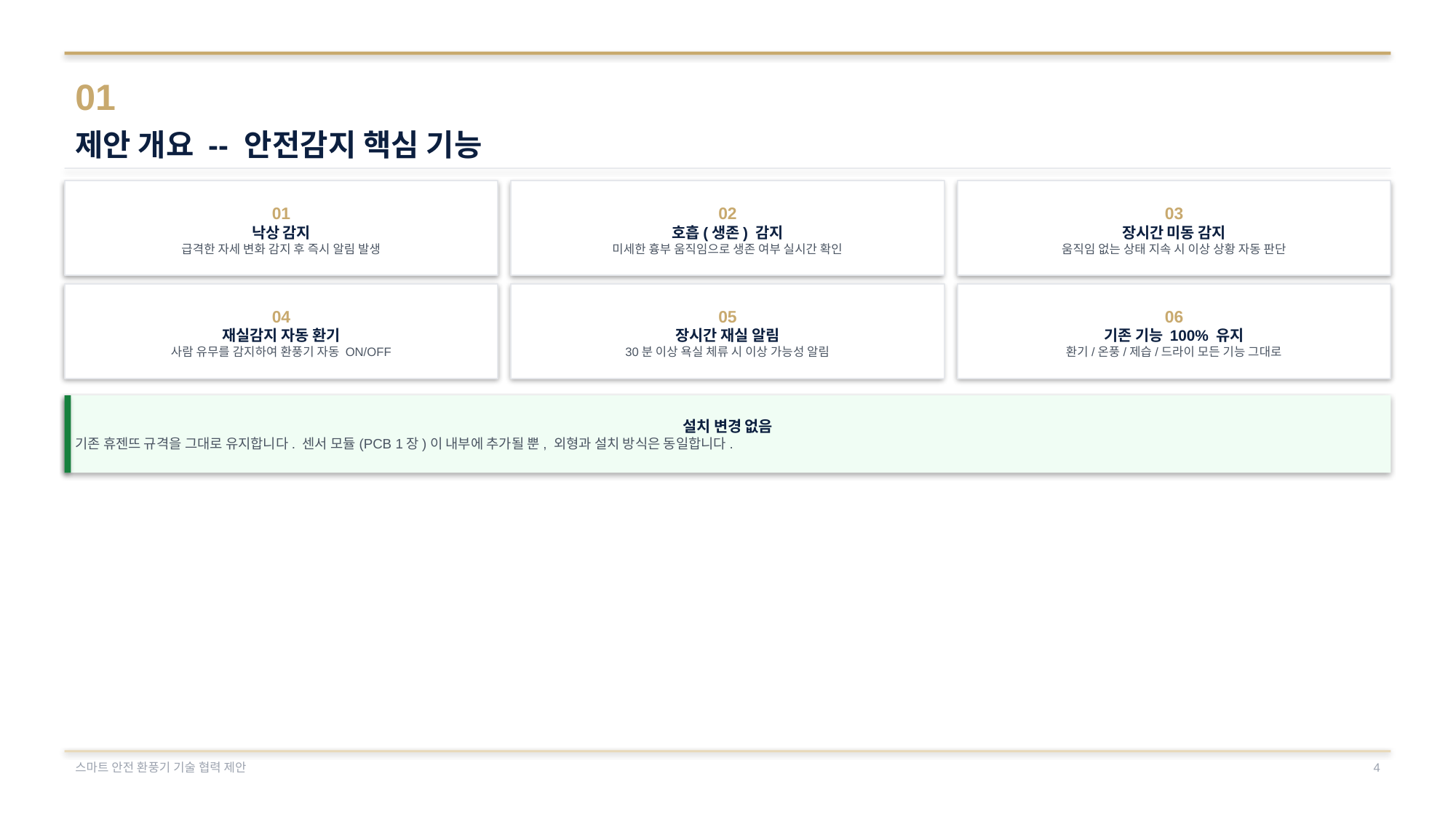

01
제안 개요 -- 안전감지 핵심 기능

01
낙상 감지
급격한 자세 변화 감지 후 즉시 알림 발생
02
호흡(생존) 감지
미세한 흉부 움직임으로 생존 여부 실시간 확인
03
장시간 미동 감지
움직임 없는 상태 지속 시 이상 상황 자동 판단
04
재실감지 자동 환기
사람 유무를 감지하여 환풍기 자동 ON/OFF
05
장시간 재실 알림
30분 이상 욕실 체류 시 이상 가능성 알림
06
기존 기능 100% 유지
환기/온풍/제습/드라이 모든 기능 그대로
설치 변경 없음
기존 휴젠뜨 규격을 그대로 유지합니다. 센서 모듈(PCB 1장)이 내부에 추가될 뿐, 외형과 설치 방식은 동일합니다.

스마트 안전 환풍기 기술 협력 제안
4